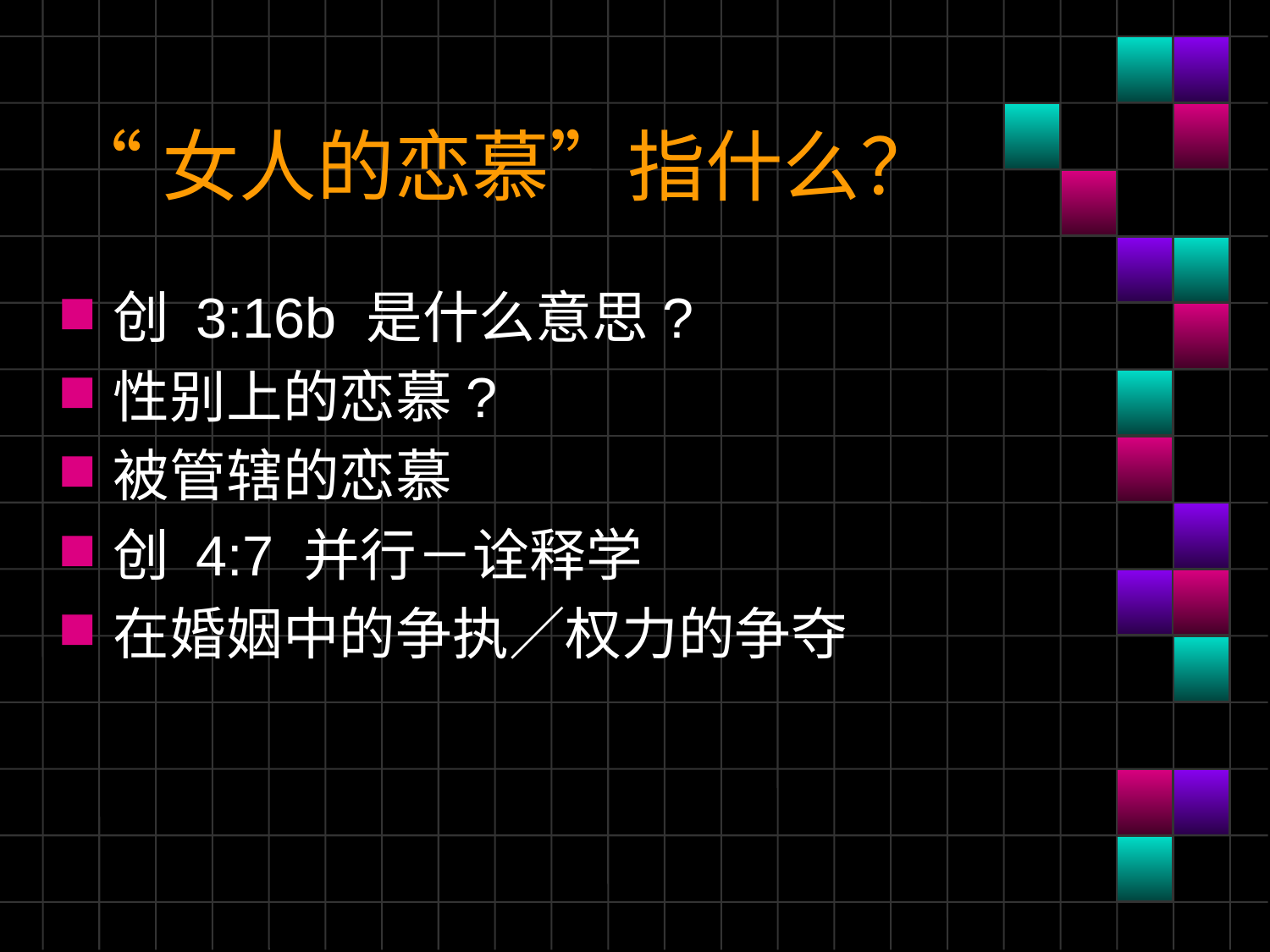

# “女人的恋慕”指什么？
创 3:16b 是什么意思?
性别上的恋慕?
被管辖的恋慕
创 4:7 并行－诠释学
在婚姻中的争执／权力的争夺